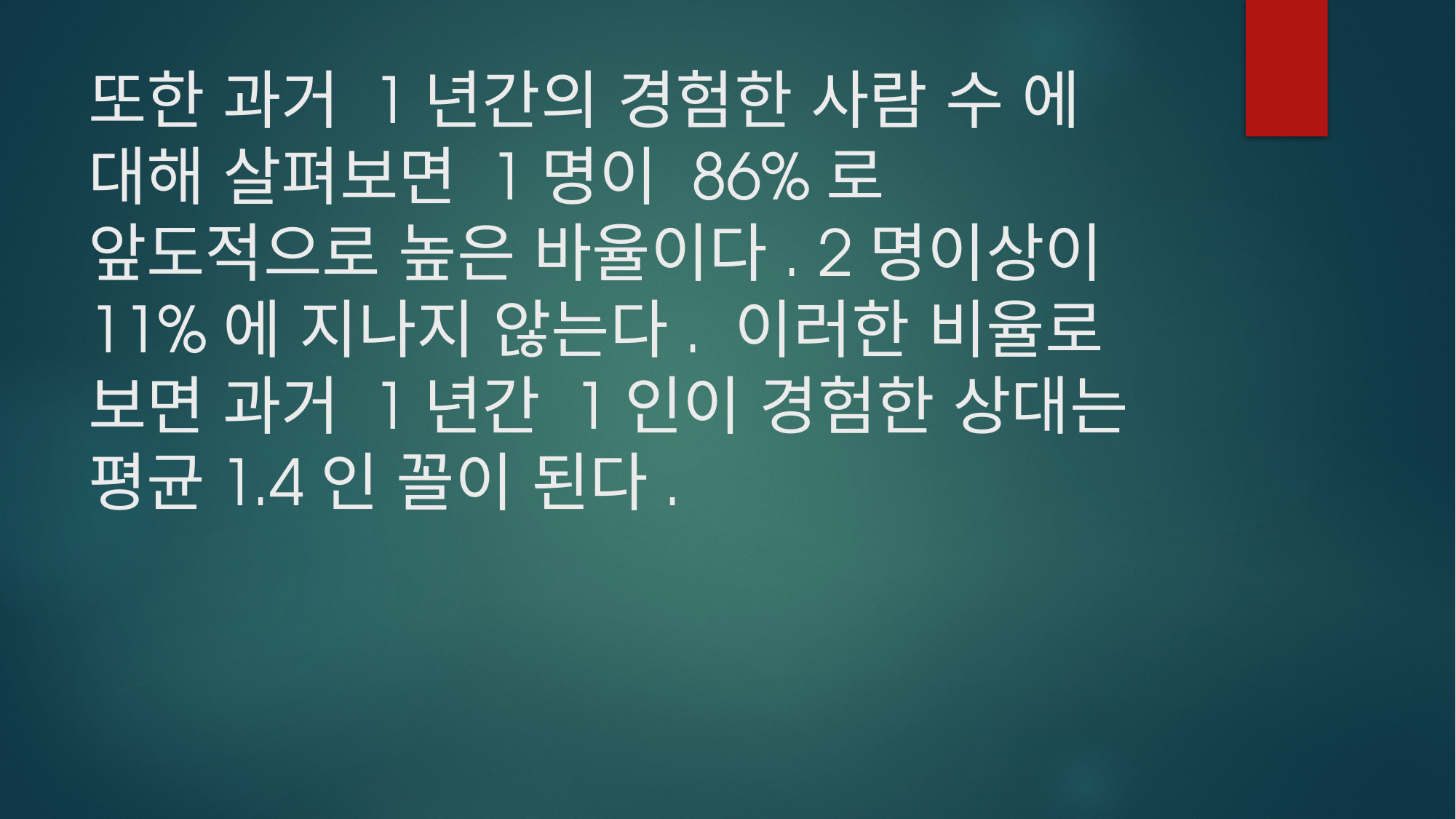

# 또한 과거 1년간의 경험한 사람 수 에 대해 살펴보면 1명이 86%로 앞도적으로 높은 바율이다. 2명이상이 11%에 지나지 않는다. 이러한 비율로 보면 과거 1년간 1인이 경험한 상대는 평균1.4인 꼴이 된다.